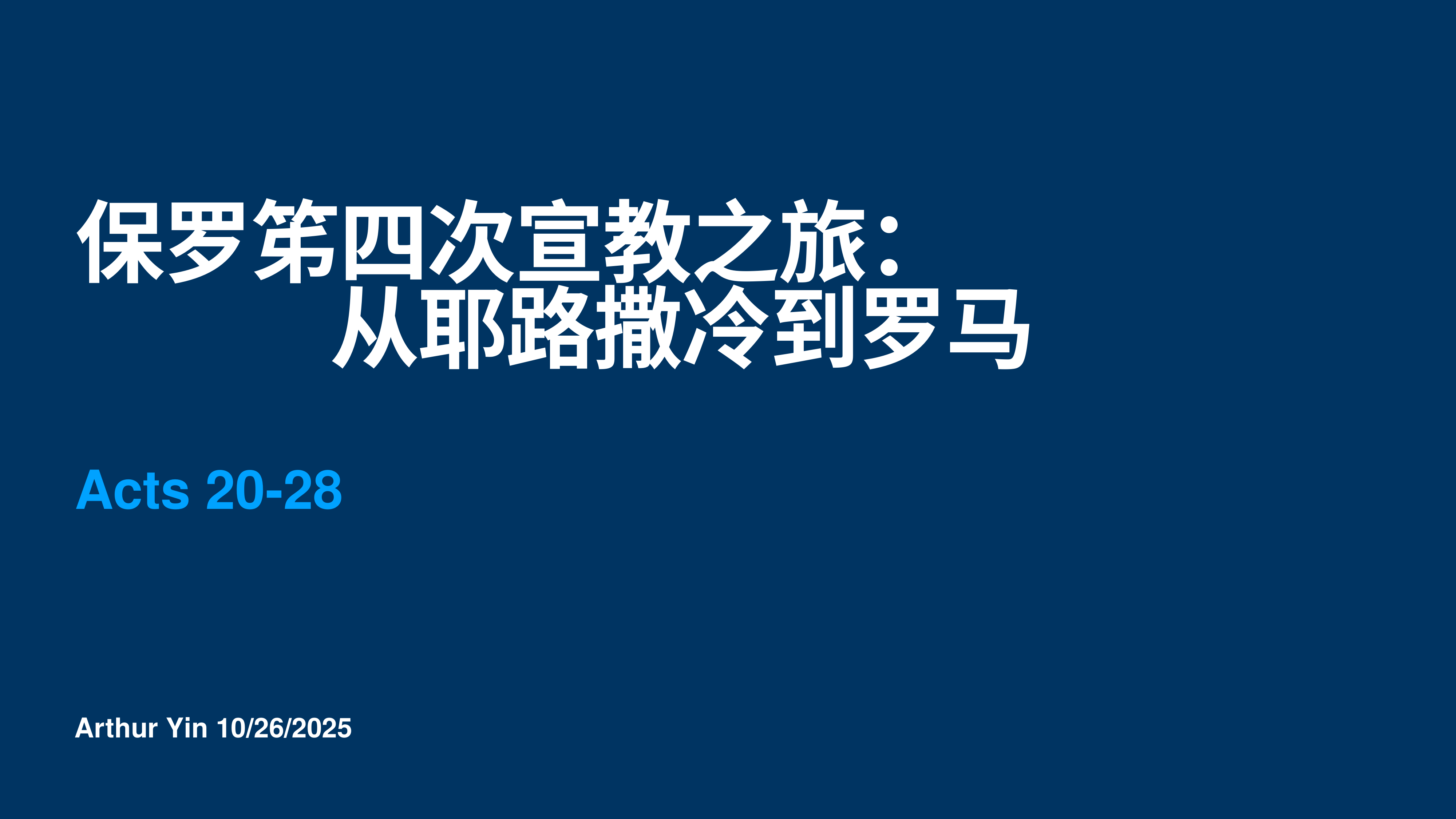

# 保罗笫四次宣教之旅：
          从耶路撒冷到罗马
Acts 20-28
Arthur Yin 10/26/2025